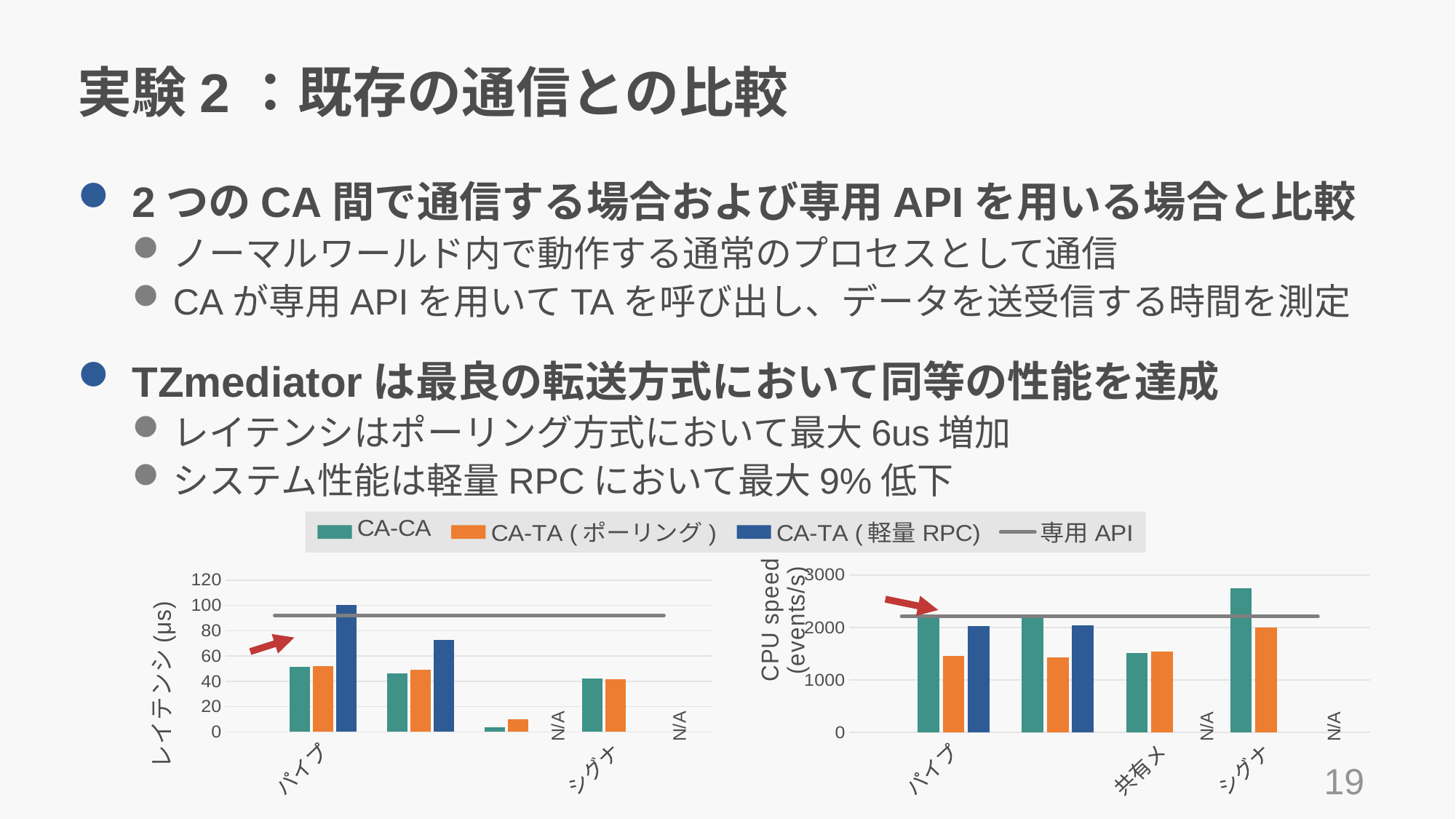

# 実験2：既存の通信との比較
2つのCA間で通信する場合および専用APIを用いる場合と比較
ノーマルワールド内で動作する通常のプロセスとして通信
CAが専用APIを用いてTAを呼び出し、データを送受信する時間を測定
TZmediatorは最良の転送方式において同等の性能を達成
レイテンシはポーリング方式において最大6us増加
システム性能は軽量RPCにおいて最大9%低下

### Chart

| Category | CA-CA | CA-TA (ポーリング) | CA-TA (軽量RPC) | TEE API |
|---|---|---|---|---|
| パイプ | 51.551 | 51.988 | 100.25 | 92.0 |
| TCPソケット | 46.531 | 48.913 | 72.882 | 92.0 |
| 共有メモリ | 3.957 | 9.893 | None | 92.0 |
| シグナル | 42.094 | 41.966 | None | 92.0 |

### Chart

| Category | CA-CA | CA-TA (ポーリング) | CA-TA (軽量RPC) | 専用API |
|---|---|---|---|---|
| パイプ | 2229.3 | 1461.98 | 2022.73 | 2214.45 |
| TCPソケット | 2233.81 | 1438.38 | 2041.46 | 2214.45 |
| 共有メモリ | 1515.79 | 1544.67 | None | 2214.45 |
| シグナル | 2748.29 | 1998.45 | None | 2214.45 |
N/A
N/A
N/A
N/A